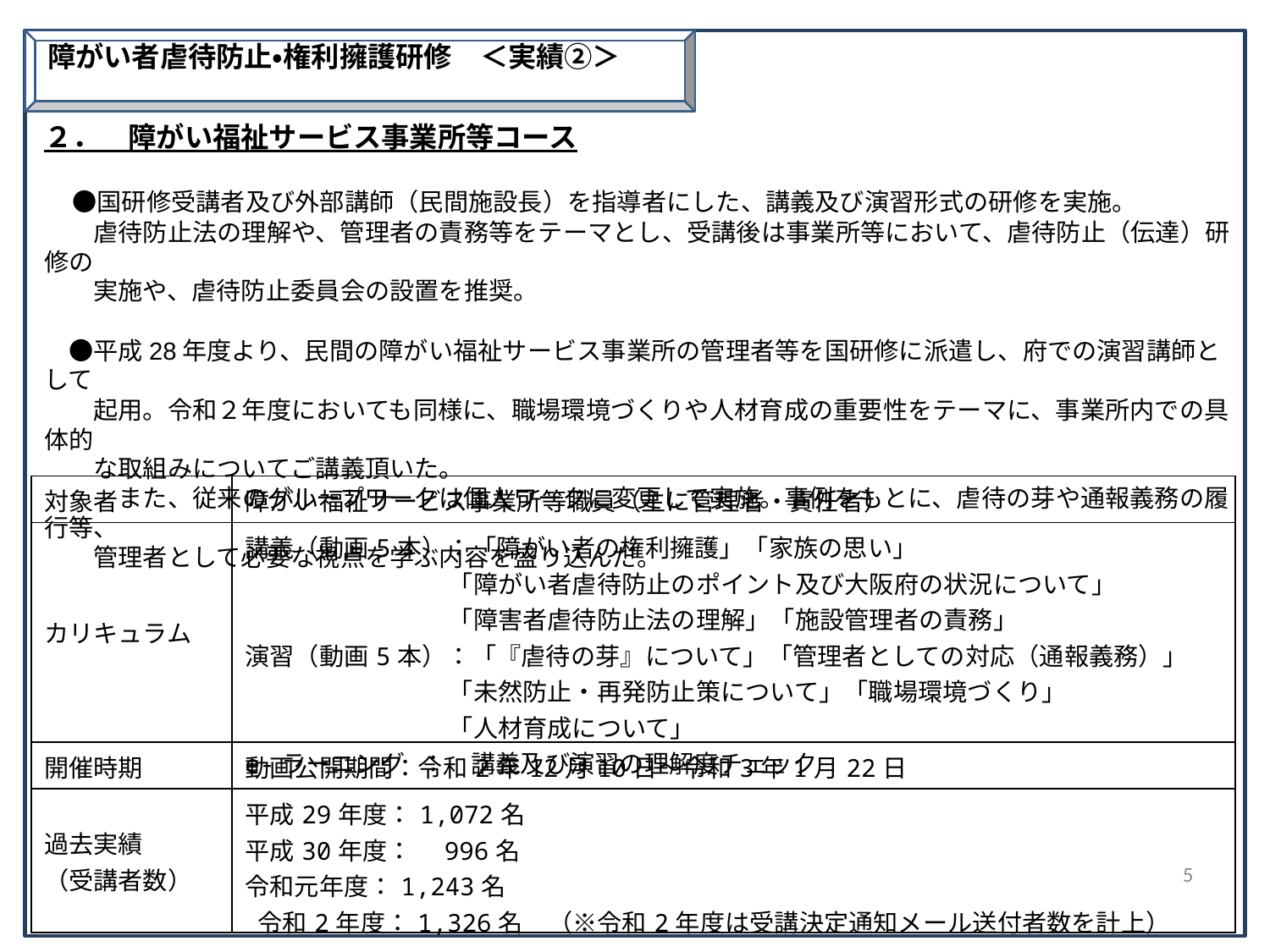

障がい者虐待防止・権利擁護研修　＜実績②＞

２．　障がい福祉サービス事業所等コース

　●国研修受講者及び外部講師（民間施設長）を指導者にした、講義及び演習形式の研修を実施。
　　虐待防止法の理解や、管理者の責務等をテーマとし、受講後は事業所等において、虐待防止（伝達）研修の
　　実施や、虐待防止委員会の設置を推奨。

　●平成28年度より、民間の障がい福祉サービス事業所の管理者等を国研修に派遣し、府での演習講師として
　　起用。令和２年度においても同様に、職場環境づくりや人材育成の重要性をテーマに、事業所内での具体的
　　な取組みについてご講義頂いた。
　　　また、従来のグループワークは個人ワークに変更して実施。事例をもとに、虐待の芽や通報義務の履行等、
　　管理者として必要な視点を学ぶ内容を盛り込んだ。

| 対象者 | 障がい福祉サービス事業所等職員（主に管理者・責任者） |
| --- | --- |
| カリキュラム | 講義（動画5本）：「障がい者の権利擁護」「家族の思い」 　　　　　　　　 「障がい者虐待防止のポイント及び大阪府の状況について」 　　　　　　　　 「障害者虐待防止法の理解」「施設管理者の責務」 演習（動画5本）：「『虐待の芽』について」「管理者としての対応（通報義務）」 　　　　　　　　 「未然防止・再発防止策について」「職場環境づくり」 　　　　　　　　 「人材育成について」 e-ラーニング ：　講義及び演習の理解度チェック |
| 開催時期 | 動画公開期間：令和2年12月10日～令和3年1月22日 |
| 過去実績 （受講者数） | 平成29年度：1,072名 平成30年度：　996名 令和元年度：1,243名 令和2年度：1,326名　（※令和2年度は受講決定通知メール送付者数を計上） |
5